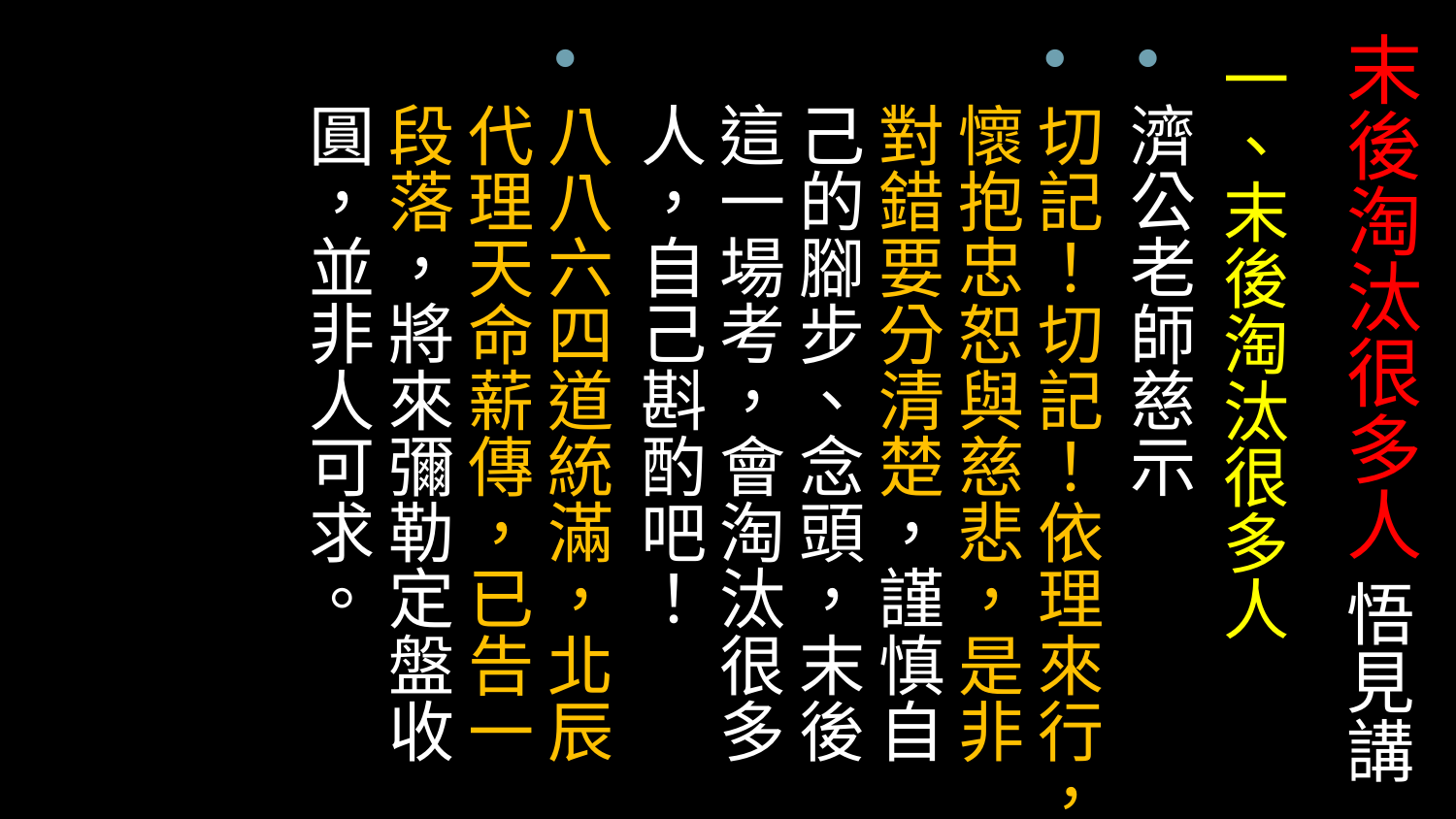

# 末後淘汰很多人 悟見講
一、末後淘汰很多人
濟公老師慈示
切記！切記！依理來行，懷抱忠恕與慈悲，是非對錯要分清楚，謹慎自己的腳步、念頭，末後這一場考，會淘汰很多人，自己斟酌吧！
八八六四道統滿，北辰代理天命薪傳，已告一段落，將來彌勒定盤收圓，並非人可求。